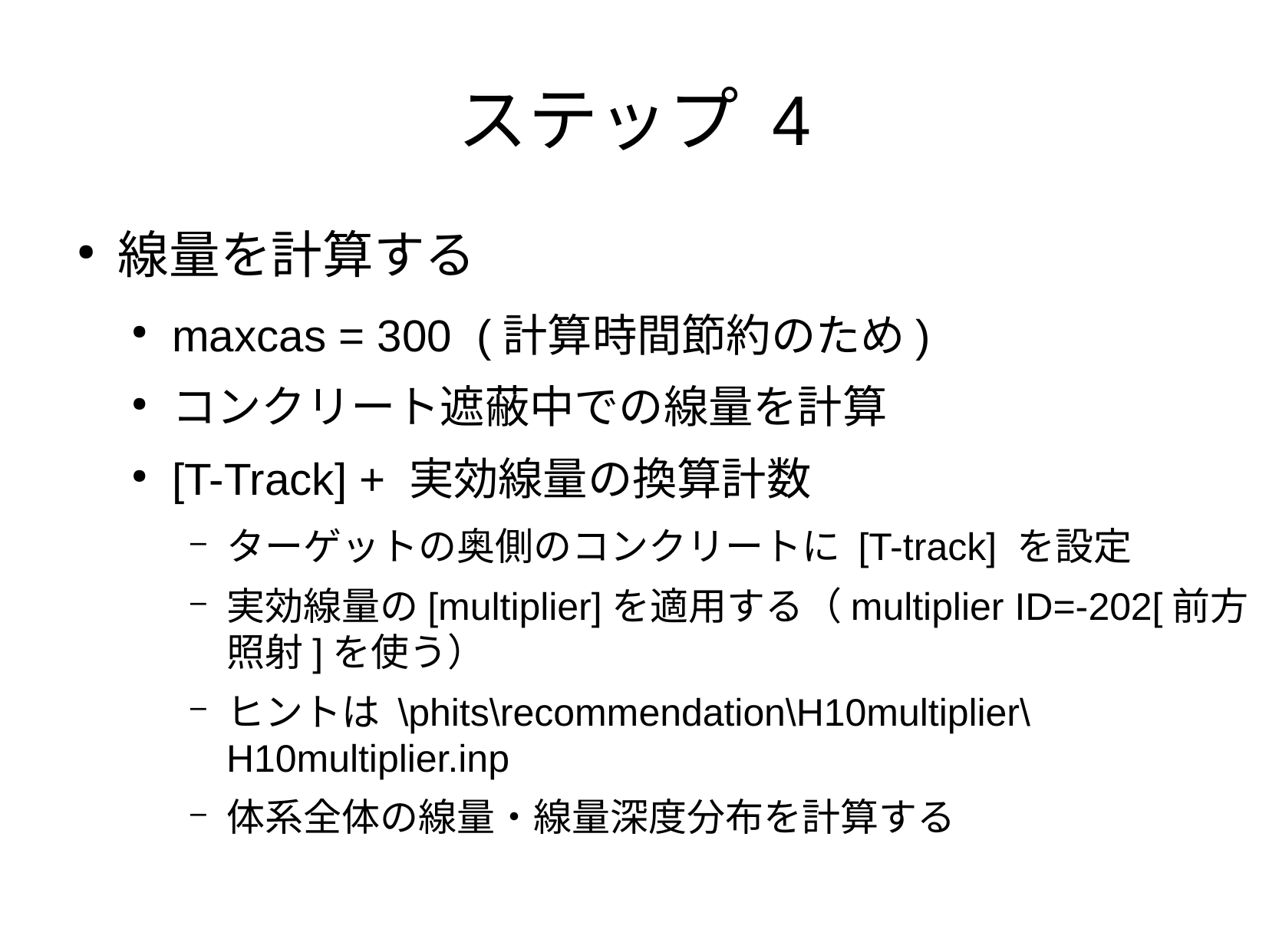

ステップ 4
線量を計算する
maxcas = 300  (計算時間節約のため)
コンクリート遮蔽中での線量を計算
[T-Track] + 実効線量の換算計数
ターゲットの奥側のコンクリートに [T-track] を設定
実効線量の[multiplier]を適用する（multiplier ID=-202[前方照射]を使う）
ヒントは \phits\recommendation\H10multiplier\H10multiplier.inp
体系全体の線量・線量深度分布を計算する